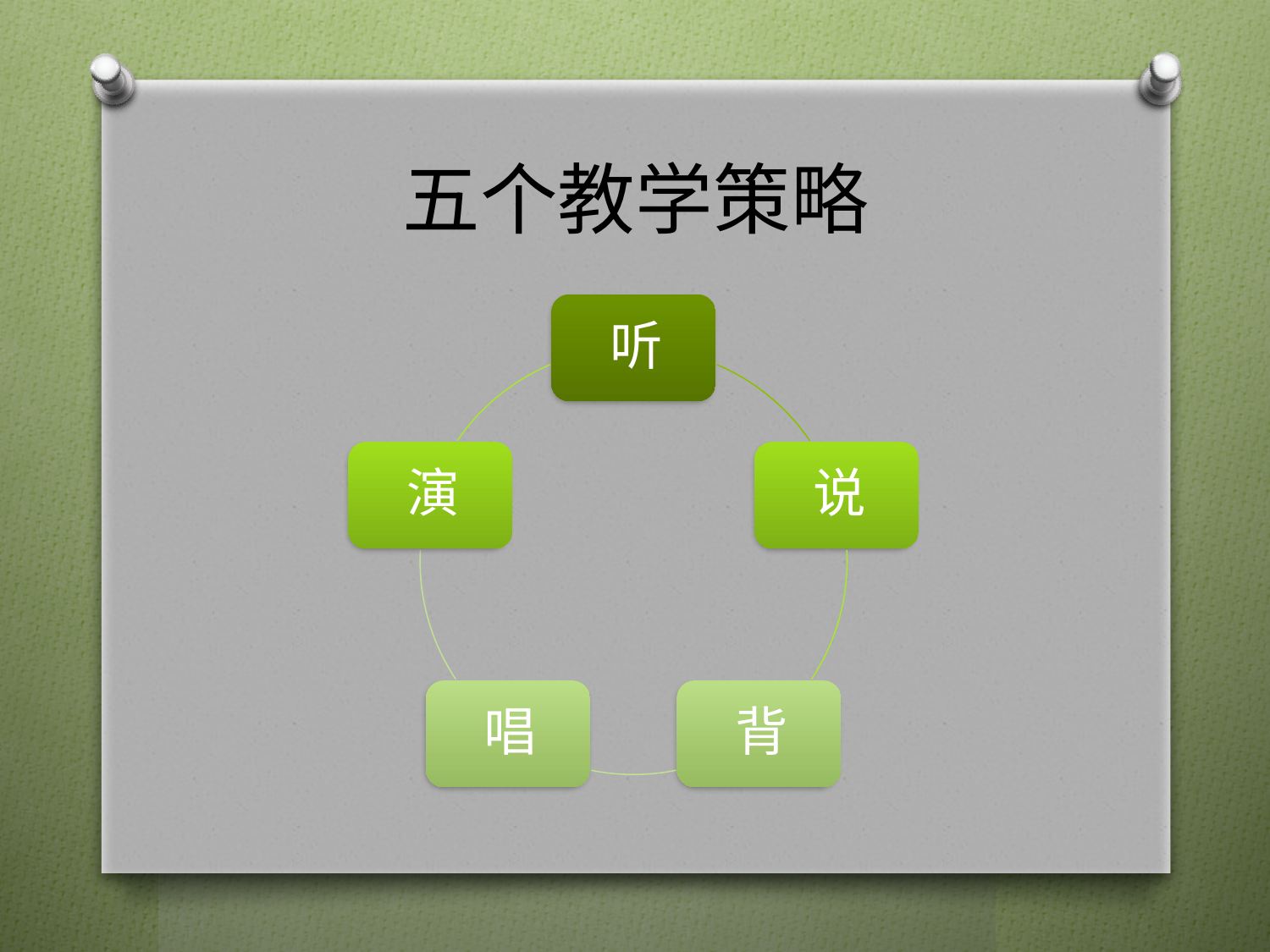

# 五个教学策略
听
说
背
唱
演